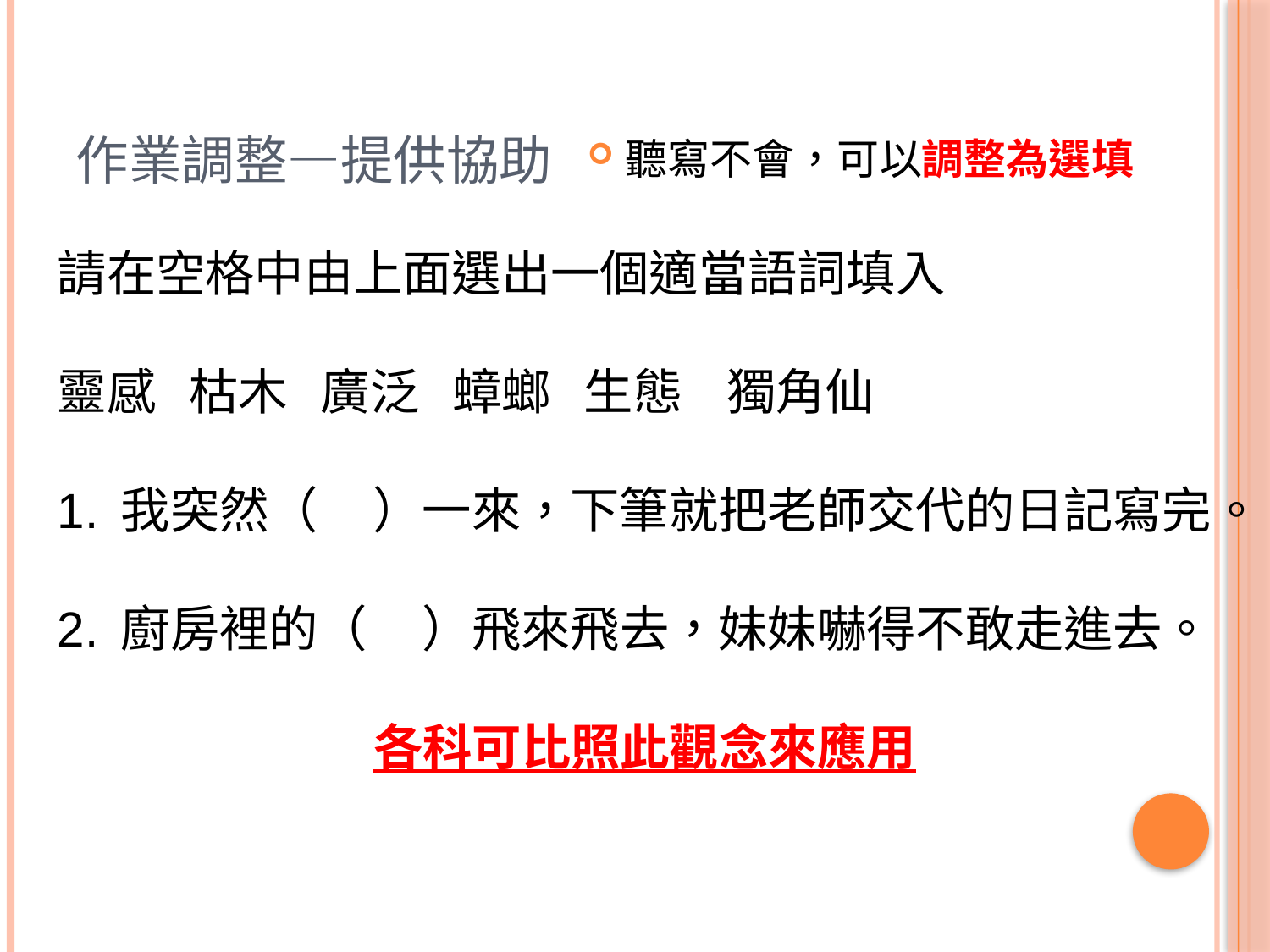

# 作業調整—提供協助
聽寫不會，可以調整為選填
請在空格中由上面選出一個適當語詞填入

靈感   枯木   廣泛   蟑螂   生態    獨角仙

我突然（     ）一來，下筆就把老師交代的日記寫完。

廚房裡的（     ）飛來飛去，妹妹嚇得不敢走進去。

各科可比照此觀念來應用